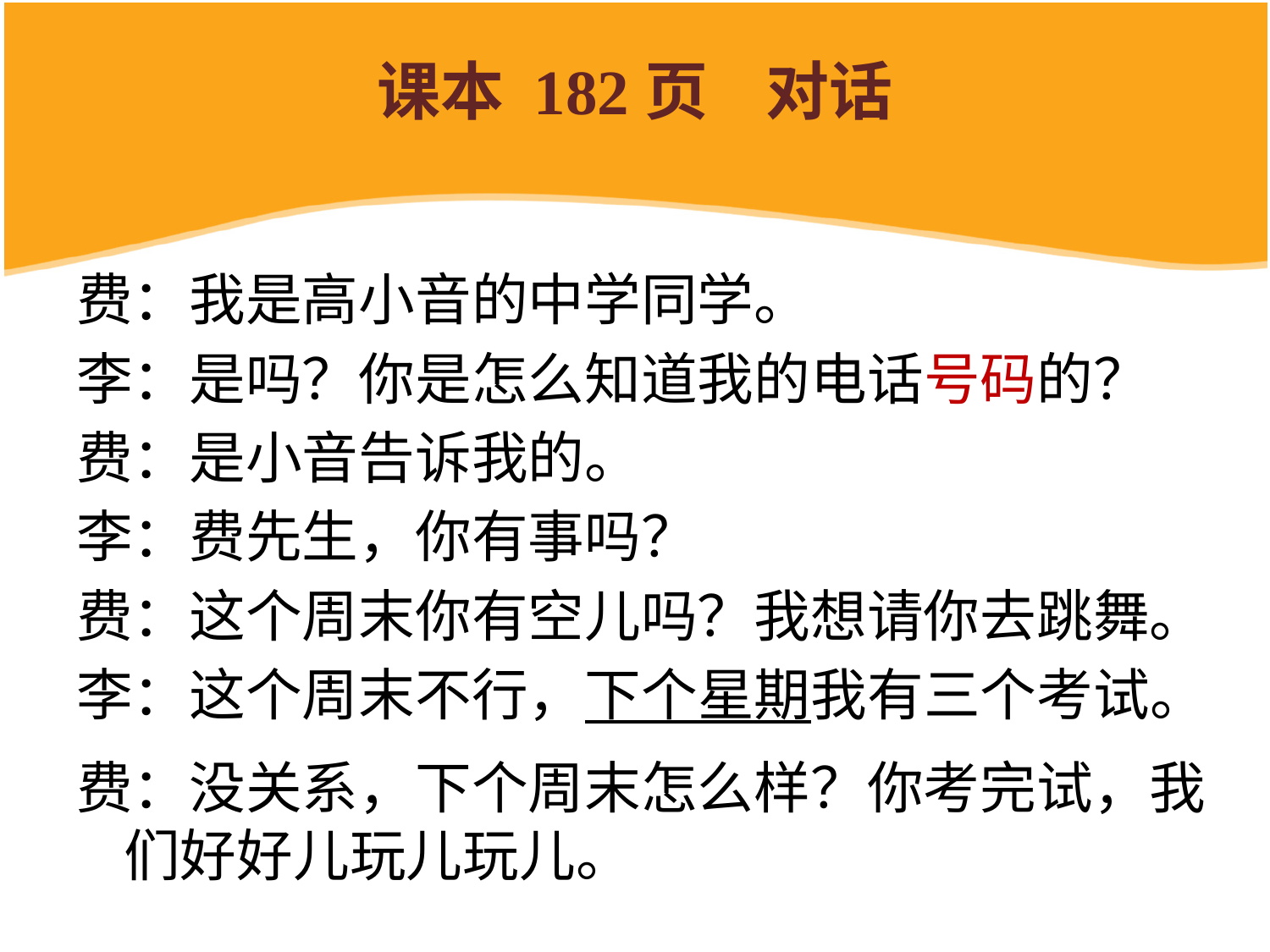

# 课本 182页    对话
费：我是高小音的中学同学。
李：是吗？你是怎么知道我的电话号码的？
费：是小音告诉我的。
李：费先生，你有事吗？
费：这个周末你有空儿吗？我想请你去跳舞。
李：这个周末不行，下个星期我有三个考试。
费：没关系，下个周末怎么样？你考完试，我们好好儿玩儿玩儿。